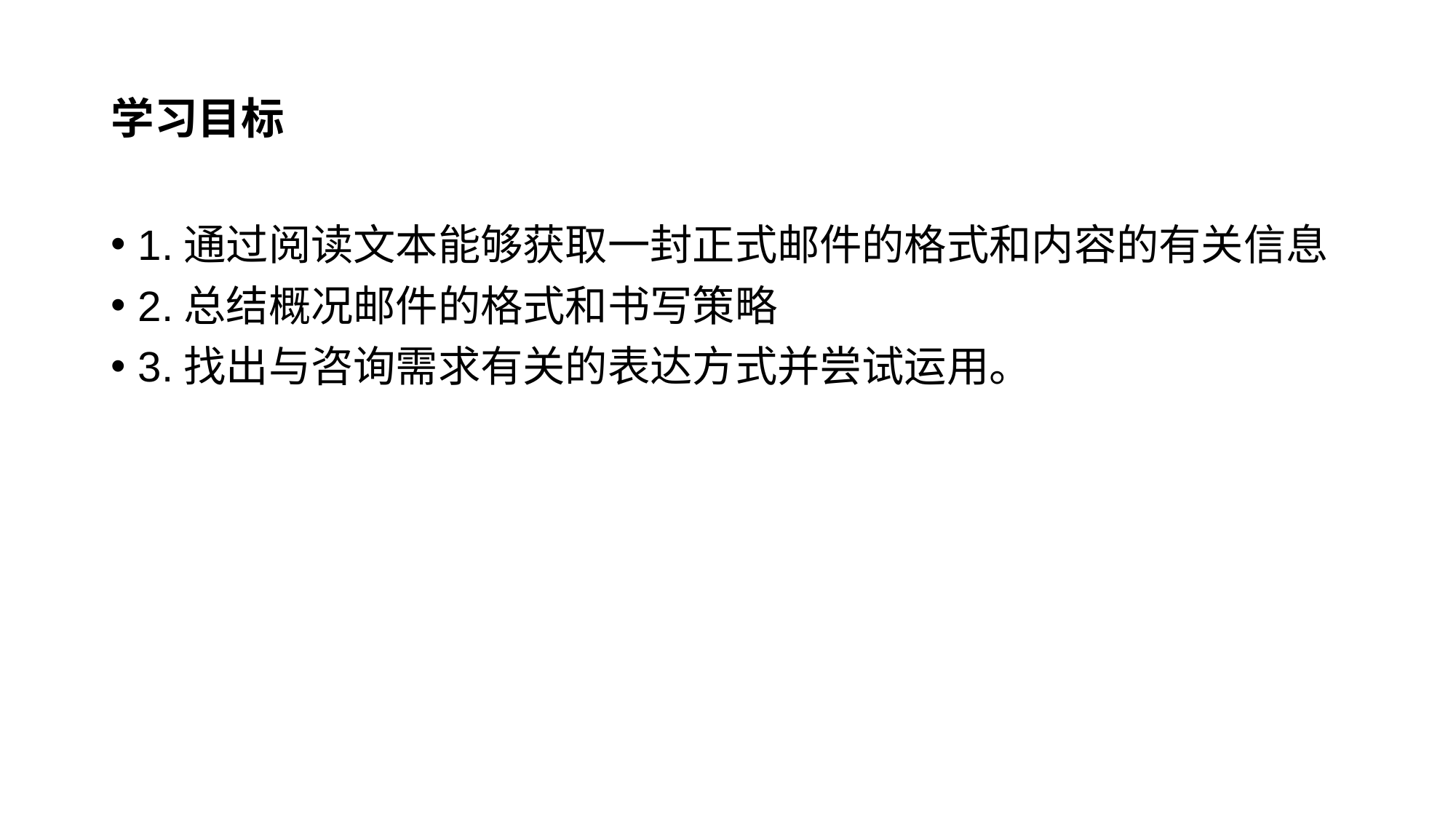

# 学习目标
1.通过阅读文本能够获取一封正式邮件的格式和内容的有关信息
2.总结概况邮件的格式和书写策略
3.找出与咨询需求有关的表达方式并尝试运用。